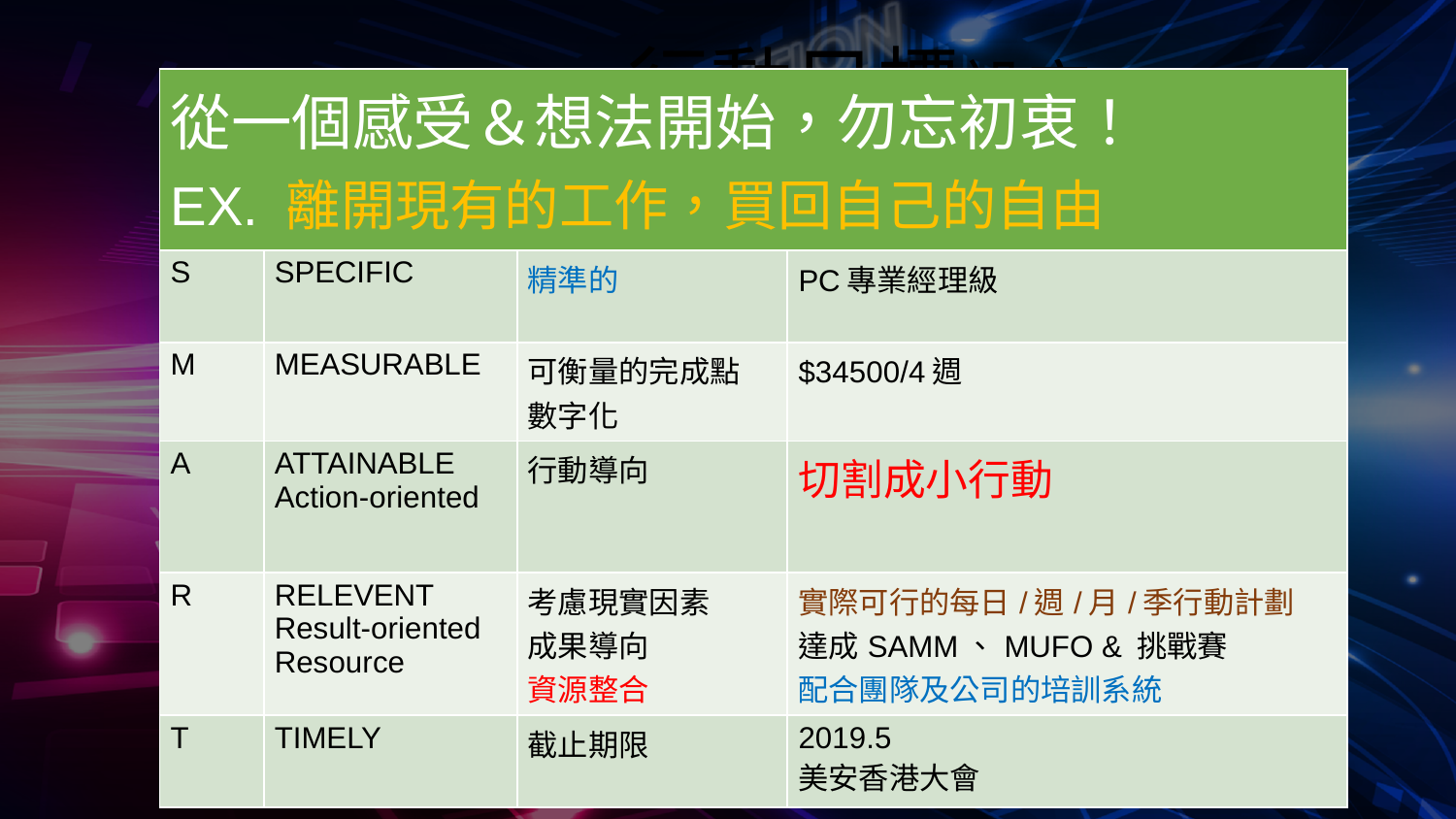

# SMART 行動目標設定
| 從一個感受＆想法開始，勿忘初衷！ EX. 離開現有的工作，買回自己的自由 |  |  |  |
| --- | --- | --- | --- |
| S | SPECIFIC | 精準的 | PC專業經理級 |
| M | MEASURABLE | 可衡量的完成點 數字化 | $34500/4週 |
| A | ATTAINABLE Action-oriented | 行動導向 | 切割成小行動 |
| R | RELEVENT Result-oriented Resource | 考慮現實因素 成果導向 資源整合 | 實際可行的每日/週/月/季行動計劃 達成SAMM、MUFO & 挑戰賽 配合團隊及公司的培訓系統 |
| T | TIMELY | 截止期限 | 2019.5 美安香港大會 |